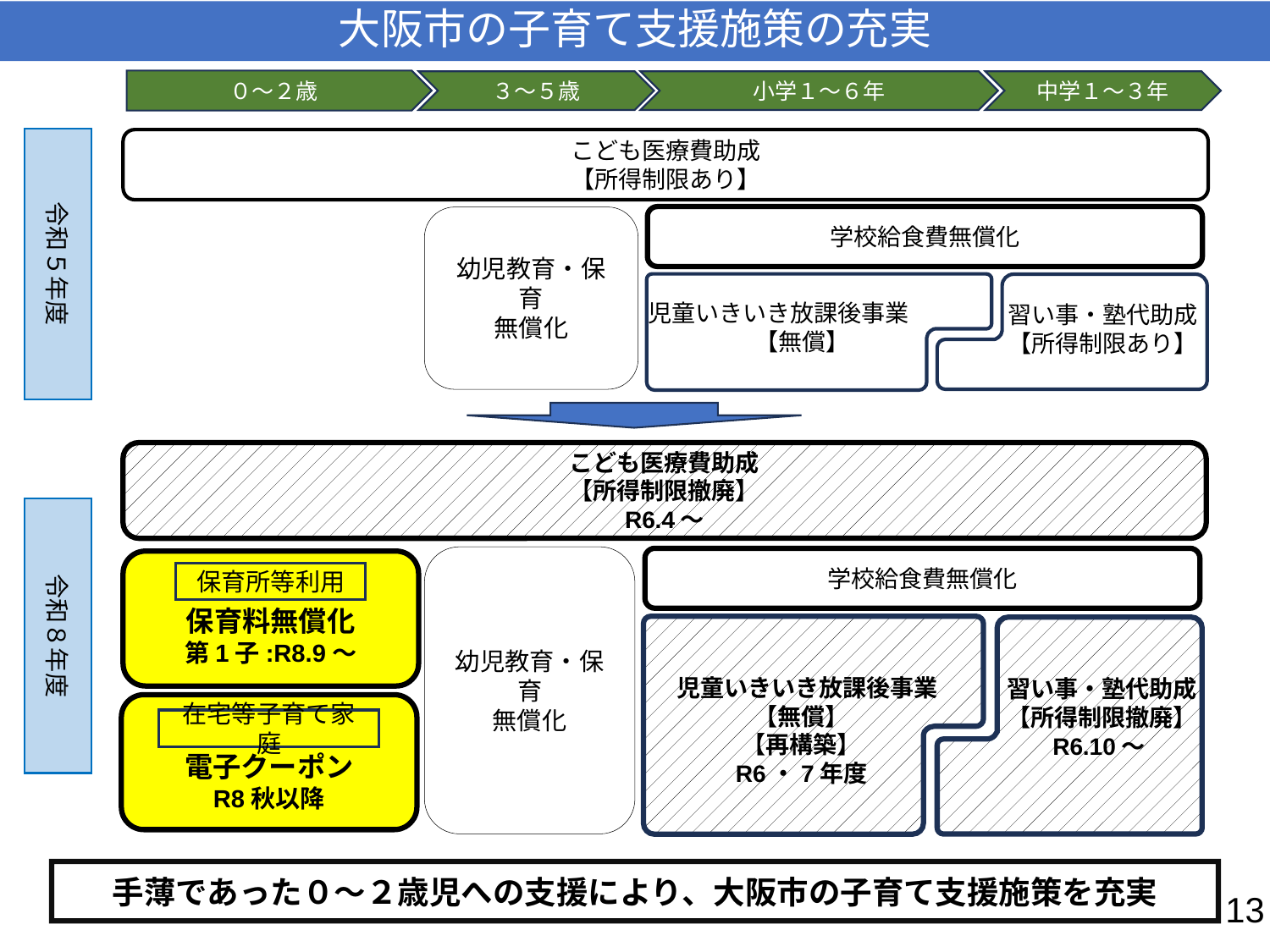

大阪市の子育て支援施策の充実
０～２歳
３～５歳
小学１～６年
中学１～３年
令和５年度
こども医療費助成
【所得制限あり】
学校給食費無償化
幼児教育・保育
無償化

習い事・塾代助成
【所得制限あり】
児童いきいき放課後事業
【無償】

こども医療費助成
【所得制限撤廃】
R6.4～
令和８年度
幼児教育・保育
無償化
学校給食費無償化

保育料無償化
第1子:R8.9～
保育所等利用

習い事・塾代助成
【所得制限撤廃】
R6.10～
 児童いきいき放課後事業
【無償】
【再構築】
R6・7年度

電子クーポン
R8秋以降
在宅等子育て家庭
手薄であった０～２歳児への支援により、大阪市の子育て支援施策を充実
13